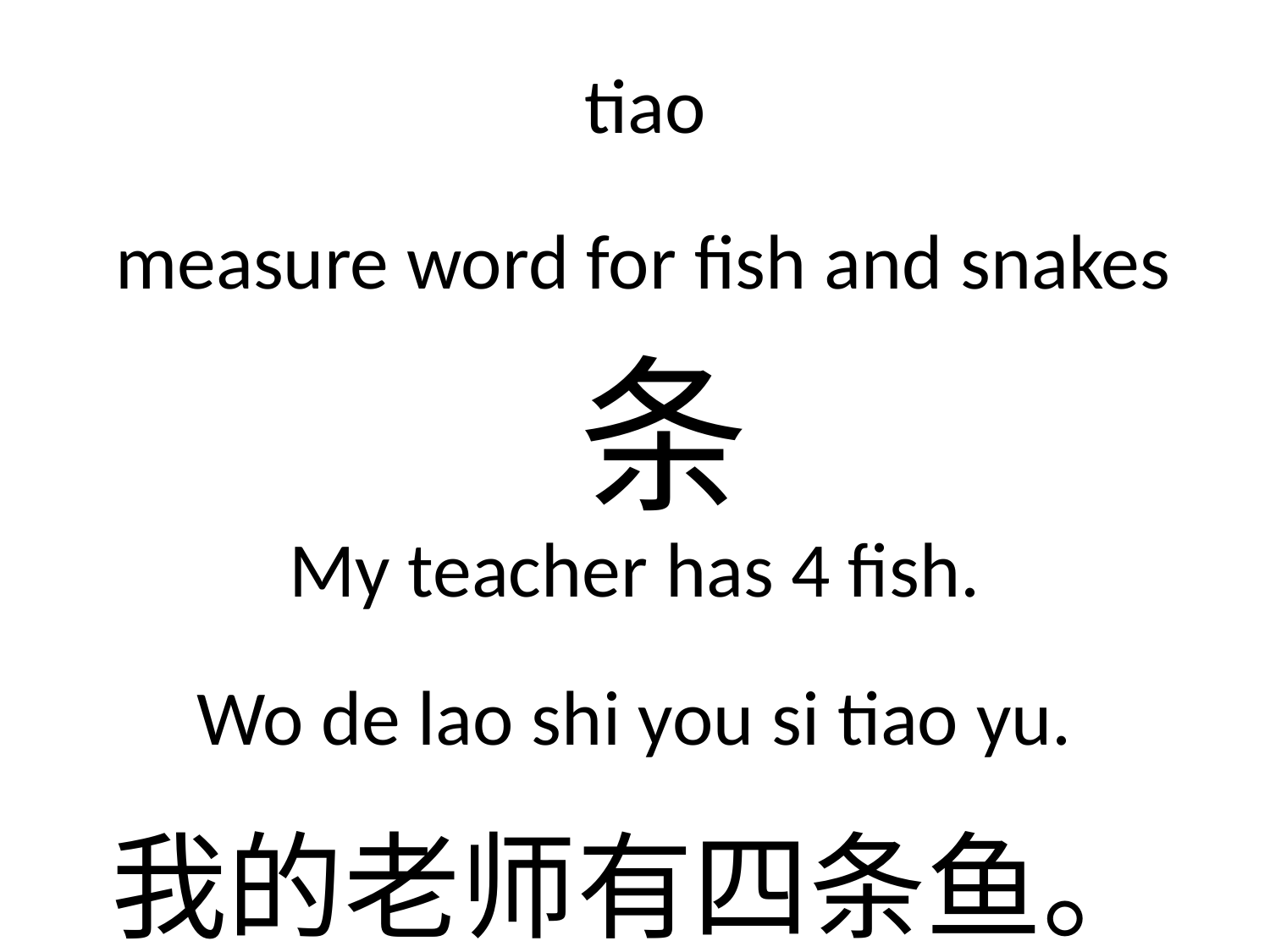

# tiao
 measure word for fish and snakes
条
My teacher has 4 fish.
Wo de lao shi you si tiao yu.
我的老师有四条鱼。